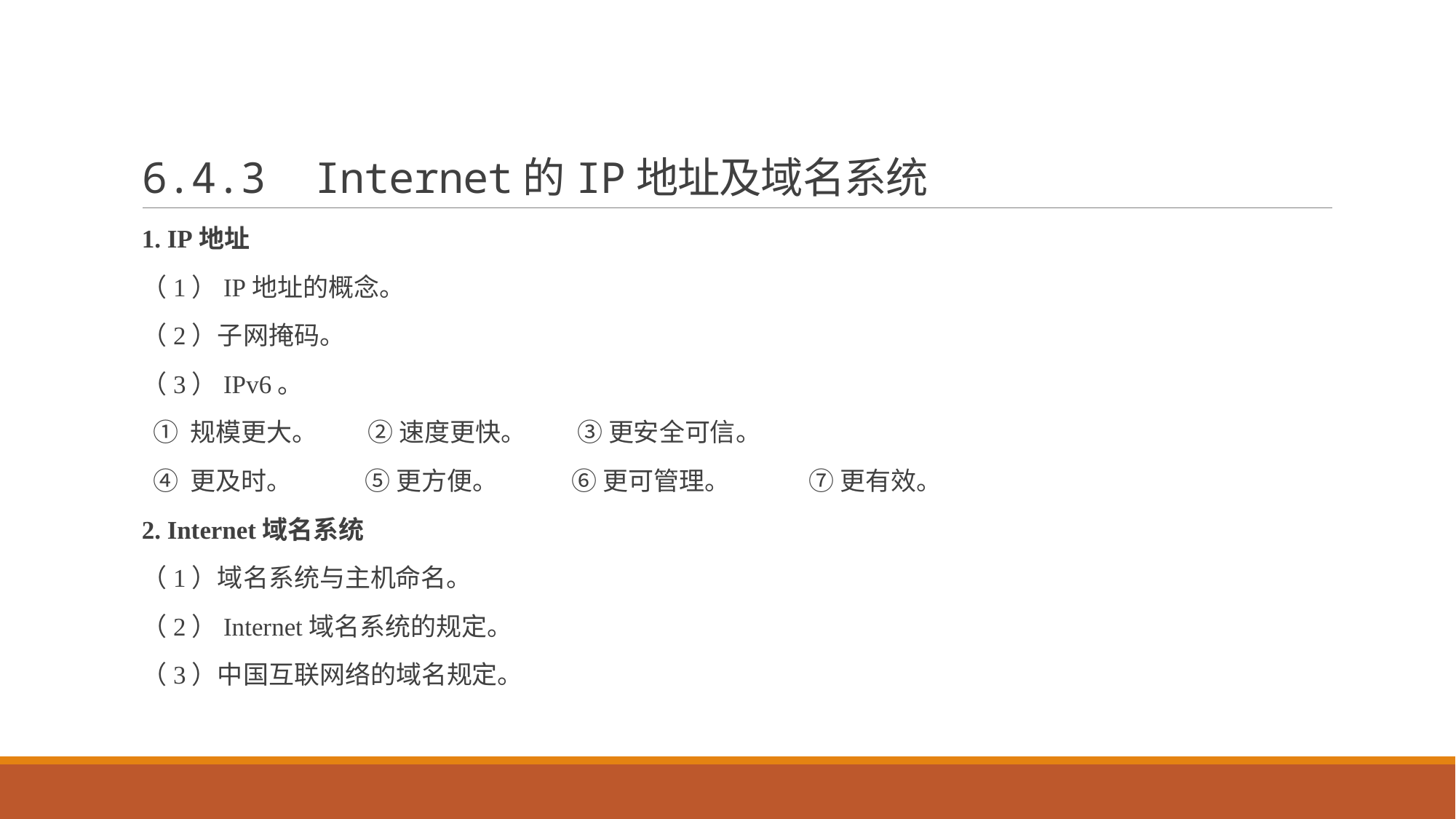

# 6.4.3  Internet的IP地址及域名系统
1. IP地址
（1）IP地址的概念。
（2）子网掩码。
（3）IPv6。
  ① 规模更大。         ② 速度更快。         ③ 更安全可信。
  ④ 更及时。             ⑤ 更方便。             ⑥ 更可管理。              ⑦ 更有效。
2. Internet域名系统
（1）域名系统与主机命名。
（2）Internet域名系统的规定。
（3）中国互联网络的域名规定。